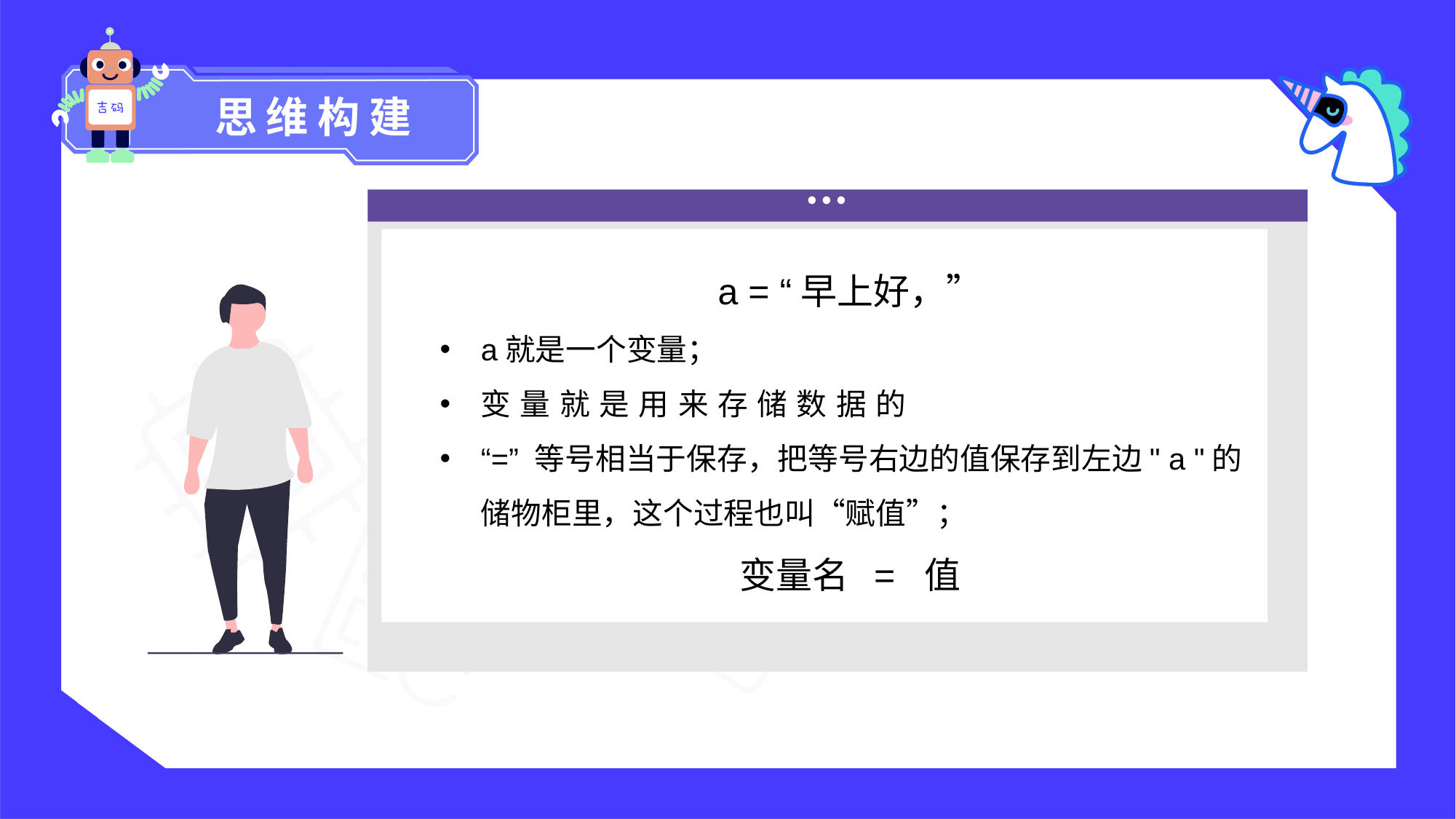

思维构建

a = “早上好，”
a就是一个变量；
变量就是用来存储数据的
“=” 等号相当于保存，把等号右边的值保存到左边" a "的储物柜里，这个过程也叫“赋值”；
变量名  =  值